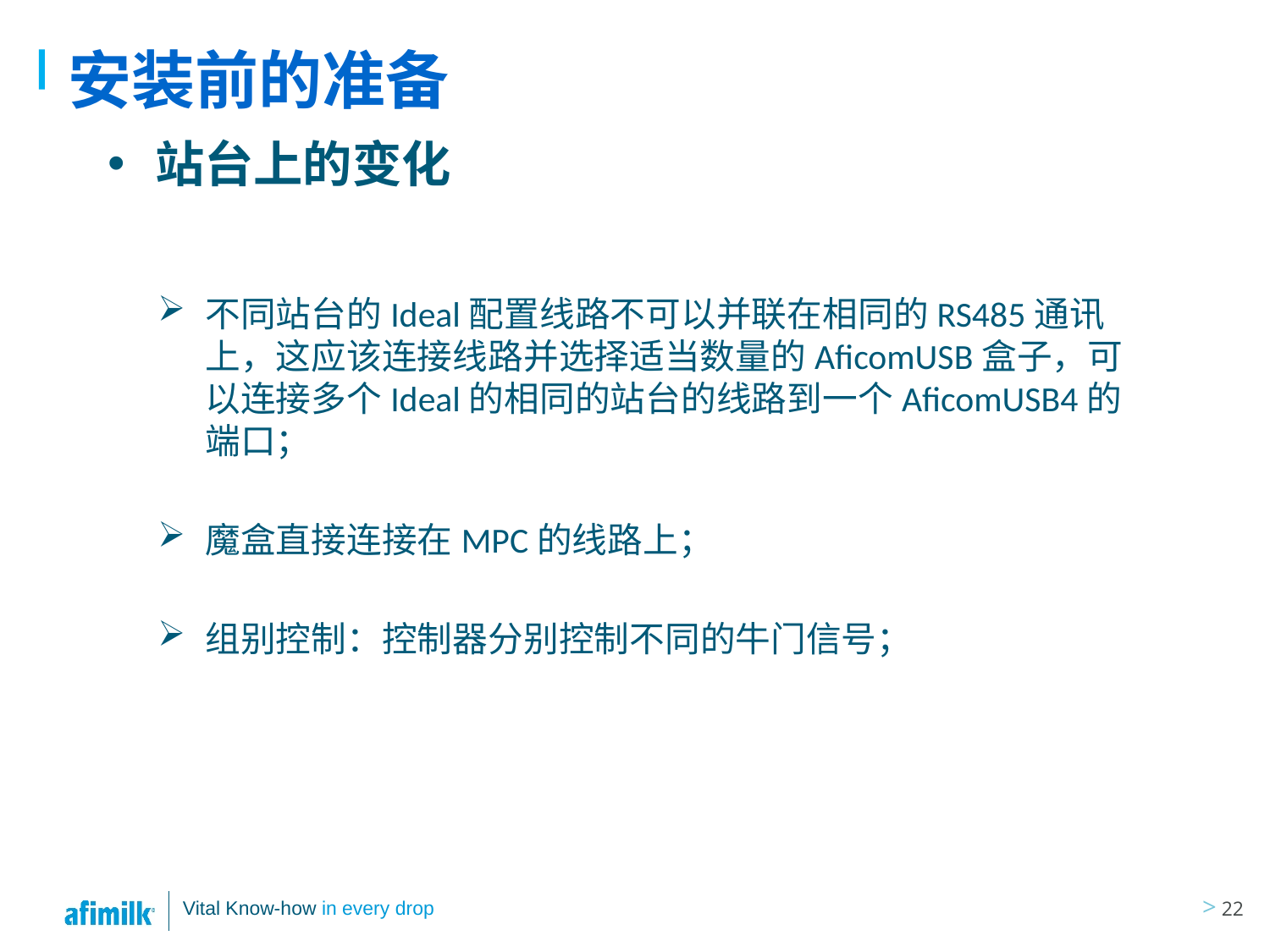

# 安装前的准备
站台上的变化

不同站台的Ideal配置线路不可以并联在相同的RS485通讯上，这应该连接线路并选择适当数量的AficomUSB盒子，可以连接多个Ideal的相同的站台的线路到一个AficomUSB4的端口；

魔盒直接连接在MPC的线路上；

组别控制：控制器分别控制不同的牛门信号；